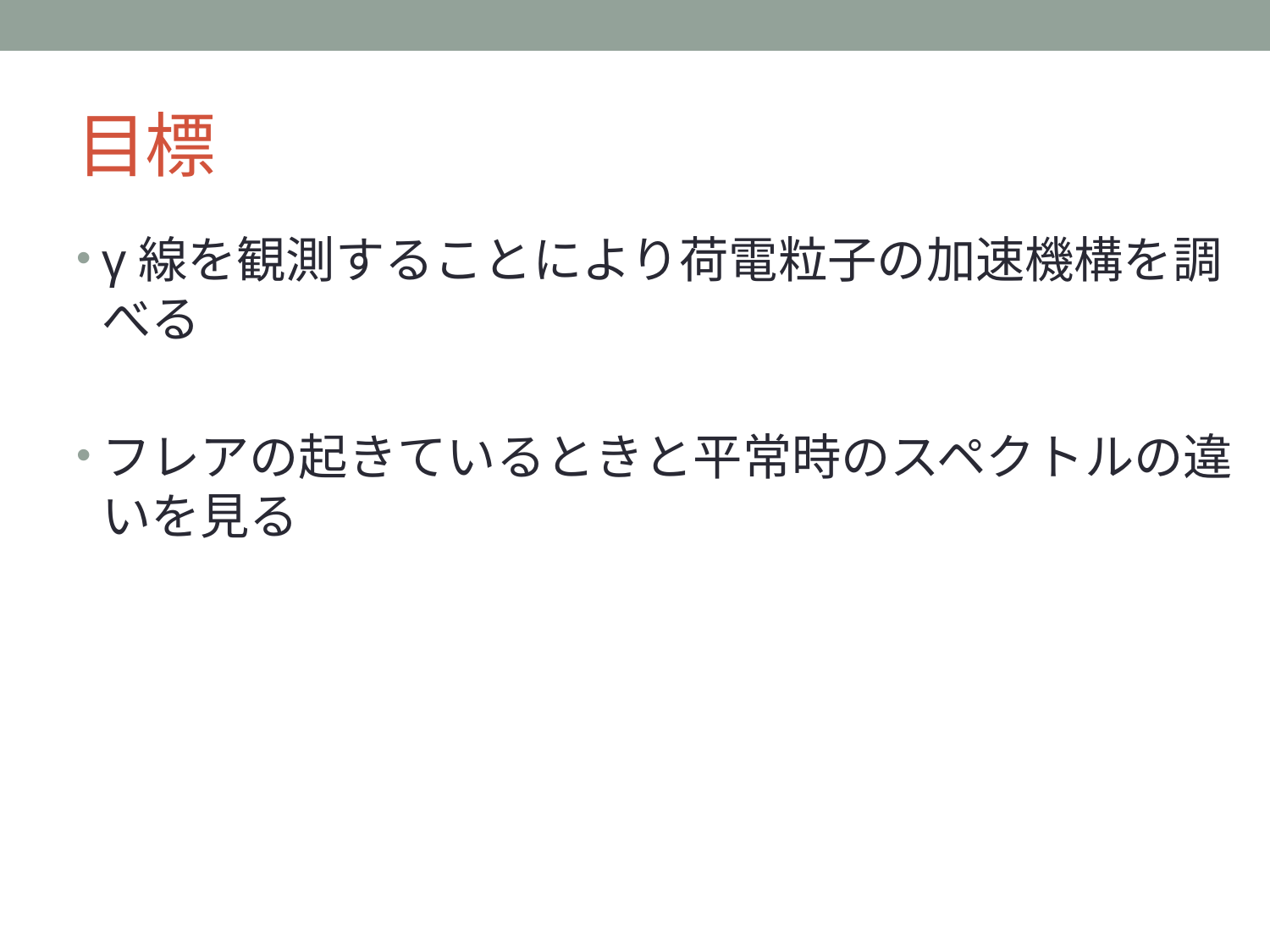

# 目標
γ線を観測することにより荷電粒子の加速機構を調べる

フレアの起きているときと平常時のスペクトルの違いを見る